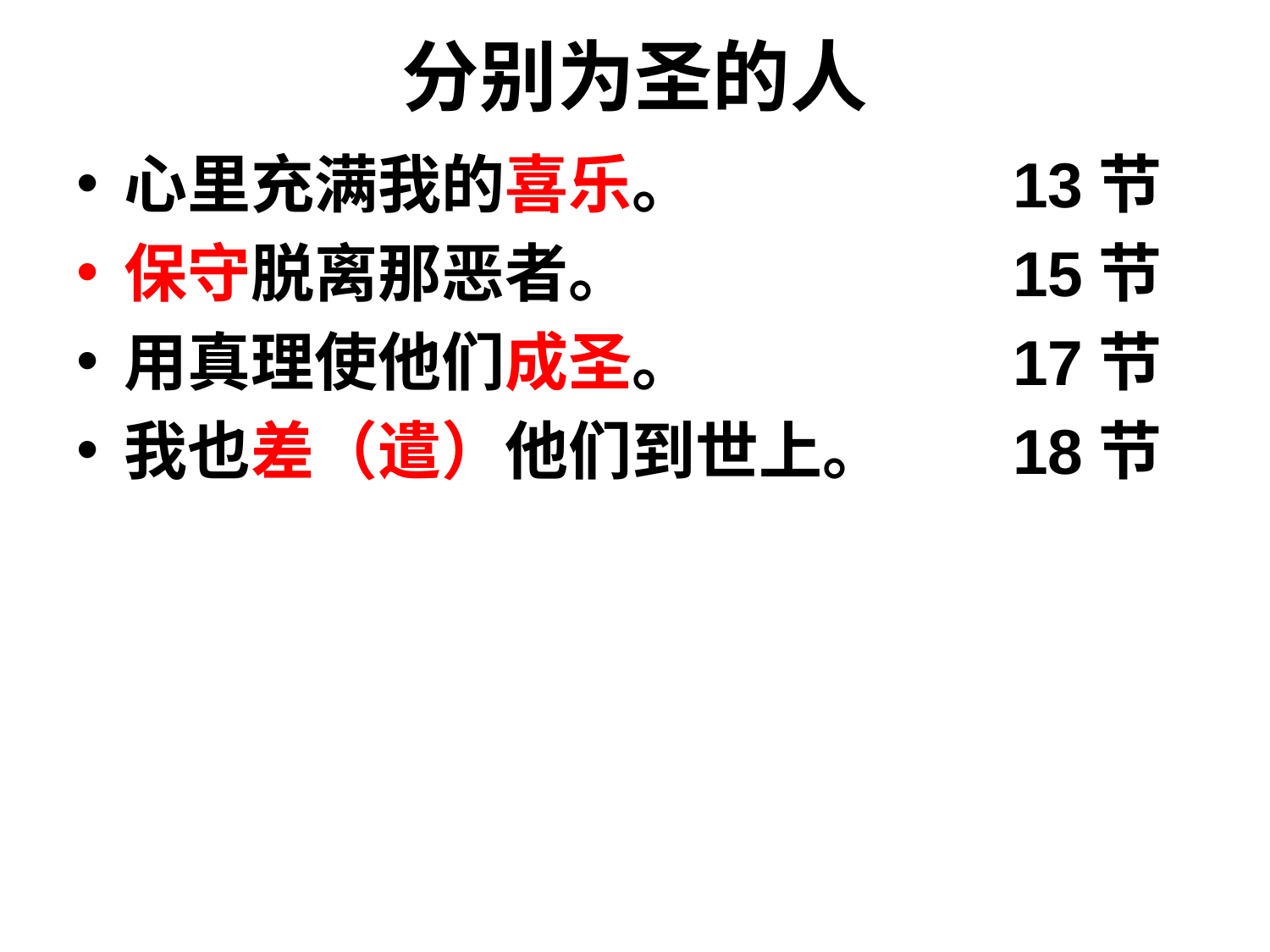

# 分别为圣的人
心里充满我的喜乐。			13节
保守脱离那恶者。			15节
用真理使他们成圣。			17节
我也差（遣）他们到世上。	18节